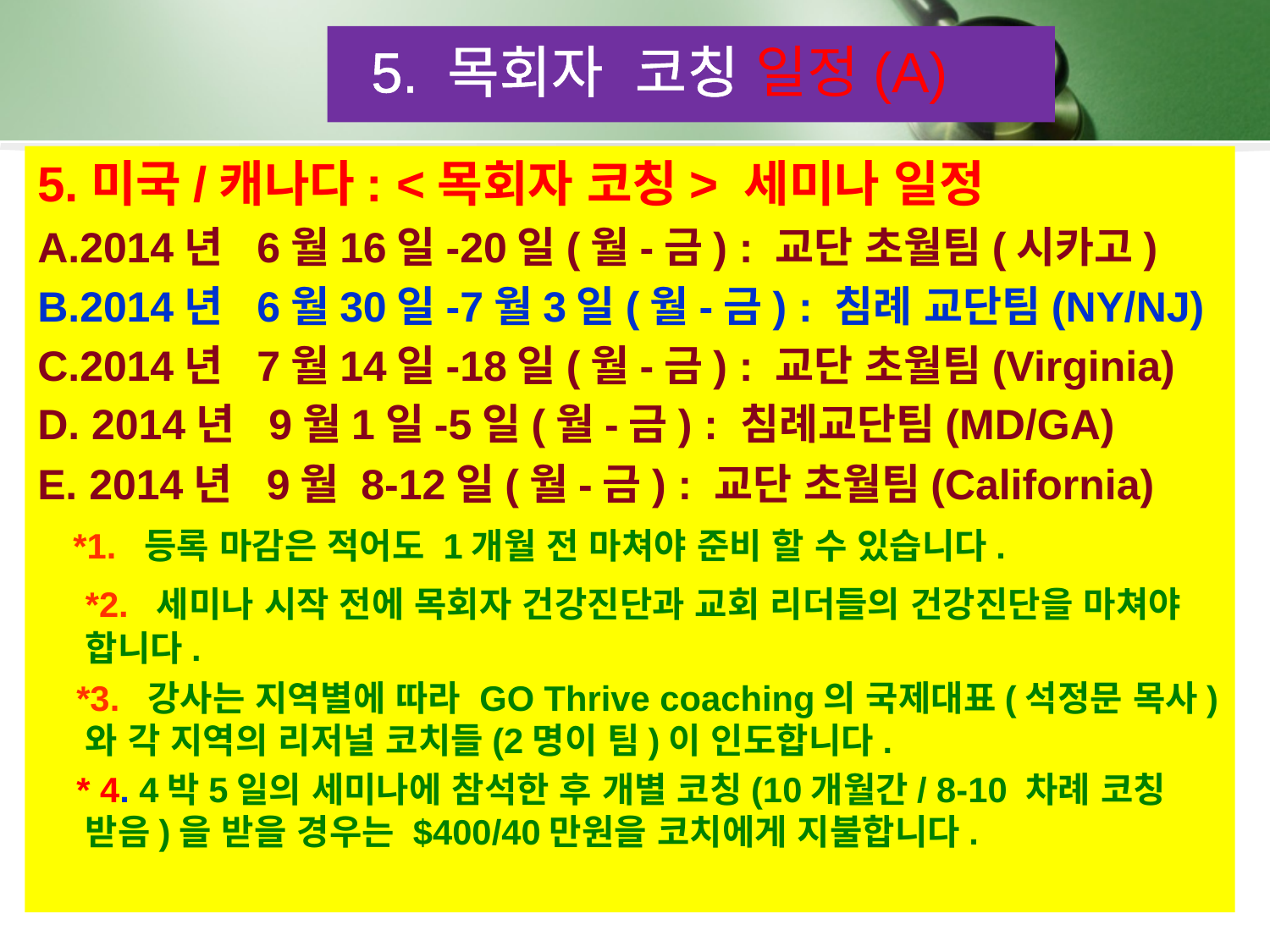

5. 목회자  코칭 일정(A)
5.미국/캐나다: <목회자 코칭> 세미나 일정
A.2014년  6월16일-20일(월-금) : 교단 초월팀(시카고)
B.2014년  6월30일-7월3일(월-금) : 침례 교단팀(NY/NJ)
C.2014년  7월14일-18일(월-금) : 교단 초월팀(Virginia)
D. 2014년  9월1일-5일(월-금) : 침례교단팀(MD/GA)
E. 2014년  9월 8-12일(월-금) : 교단 초월팀(California)
   *1.  등록 마감은 적어도 1개월 전 마쳐야 준비 할 수 있습니다.
 	*2.  세미나 시작 전에 목회자 건강진단과 교회 리더들의 건강진단을 마쳐야 합니다.
    *3.  강사는 지역별에 따라 GO Thrive coaching의 국제대표(석정문 목사)와 각 지역의 리저널 코치들(2명이 팀)이 인도합니다.
    * 4. 4박5일의 세미나에 참석한 후 개별 코칭(10개월간/ 8-10 차례 코칭 받음)을 받을 경우는 $400/40만원을 코치에게 지불합니다.